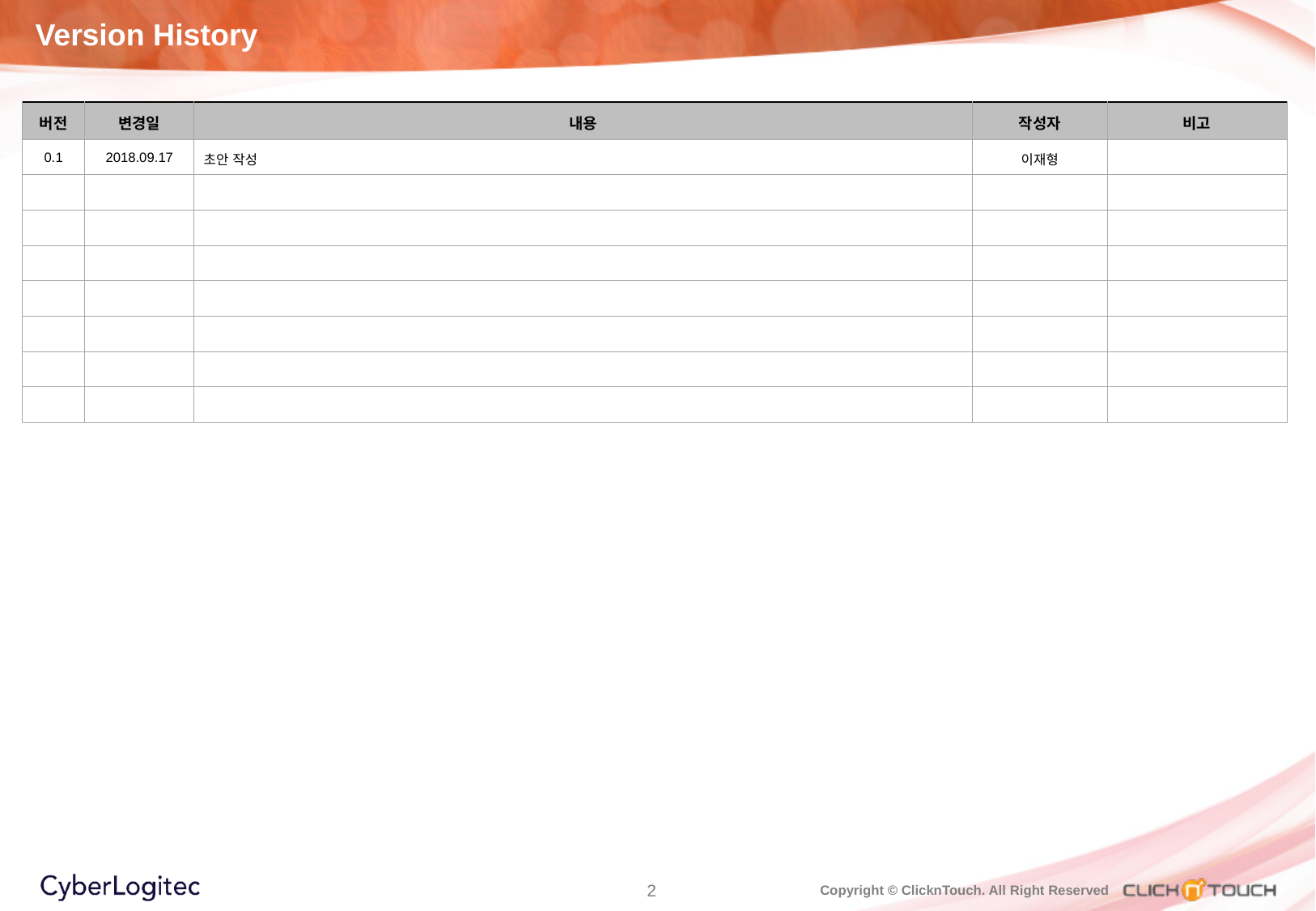

Version History
| 버전 | 변경일 | 내용 | 작성자 | 비고 |
| --- | --- | --- | --- | --- |
| 0.1 | 2018.09.17 | 초안 작성 | 이재형 |  |
|  |  |  |  |  |
|  |  |  |  |  |
|  |  |  |  |  |
|  |  |  |  |  |
|  |  |  |  |  |
|  |  |  |  |  |
|  |  |  |  |  |